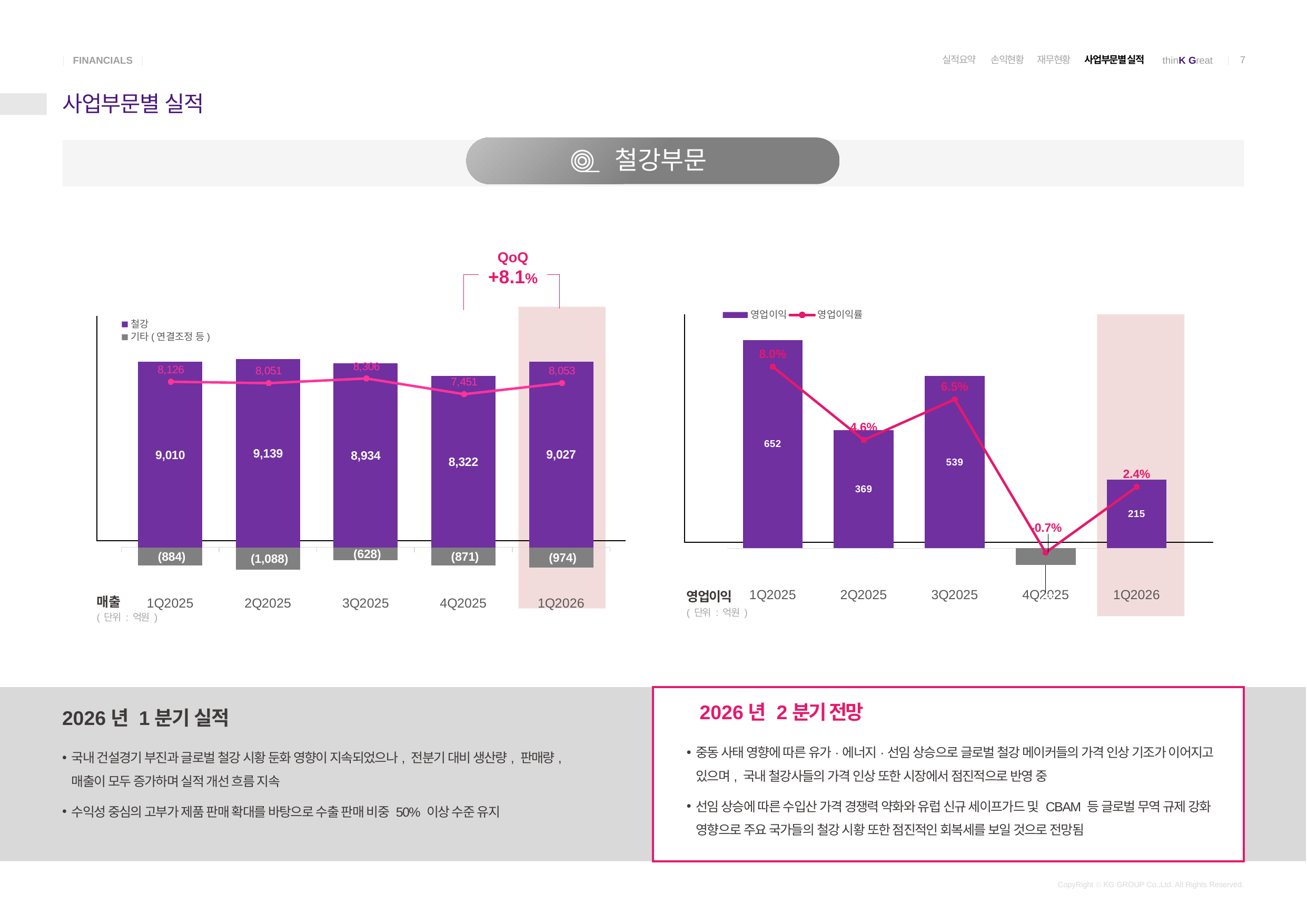

실적요약          손익현황          재무현황          사업부문별 실적
# 사업부문별 실적

철강부문

QoQ
+8.1%

### Chart

| Category | 영업이익 | 영업이익률 |
|---|---|---|
| 1Q2025 | 652.0 | 0.08023627861186315 |
| 2Q2025 | 369.0 | 0.04583281579927959 |
| 3Q2025 | 539.0 | 0.06489284854322176 |
| 4Q2025 | -52.0 | -0.006978929002818414 |
| 1Q2026 | 215.0 | 0.023817436579151436 |

### Chart

| Category | 철강 | 기타(연결조정 등) |
|---|---|---|
| 1Q2025 | 9010.0 | -884.0 |
| 2Q2025 | 9139.0 | -1088.0 |
| 3Q2025 | 8934.0 | -628.0 |
| 4Q2025 | 8322.0 | -871.0 |
| 1Q2026 | 9027.0 | -974.0 |

### Chart

| Category | 기타(연결조정 등) | 매출액(총계) |
|---|---|---|
| 1Q2025 | -884.0 | 8126.0 |
| 2Q2025 | -1088.0 | 8051.0 |
| 3Q2025 | -628.0 | 8306.0 |
| 4Q2025 | -871.0 | 7451.0 |
| 1Q2026 | -974.0 | 8053.0 |
000
영업이익
( 단위 : 억원 )
매출
( 단위 : 억원 )

2026년 2분기 전망
2026년 1분기 실적
중동 사태 영향에 따른 유가·에너지·선임 상승으로 글로벌 철강 메이커들의 가격 인상 기조가 이어지고 있으며, 국내 철강사들의 가격 인상 또한 시장에서 점진적으로 반영 중
선임 상승에 따른 수입산 가격 경쟁력 약화와 유럽 신규 세이프가드 및 CBAM 등 글로벌 무역 규제 강화 영향으로 주요 국가들의 철강 시황 또한 점진적인 회복세를 보일 것으로 전망됨
국내 건설경기 부진과 글로벌 철강 시황 둔화 영향이 지속되었으나, 전분기 대비 생산량, 판매량, 매출이 모두 증가하며 실적 개선 흐름 지속
수익성 중심의 고부가 제품 판매 확대를 바탕으로 수출 판매 비중 50% 이상 수준 유지